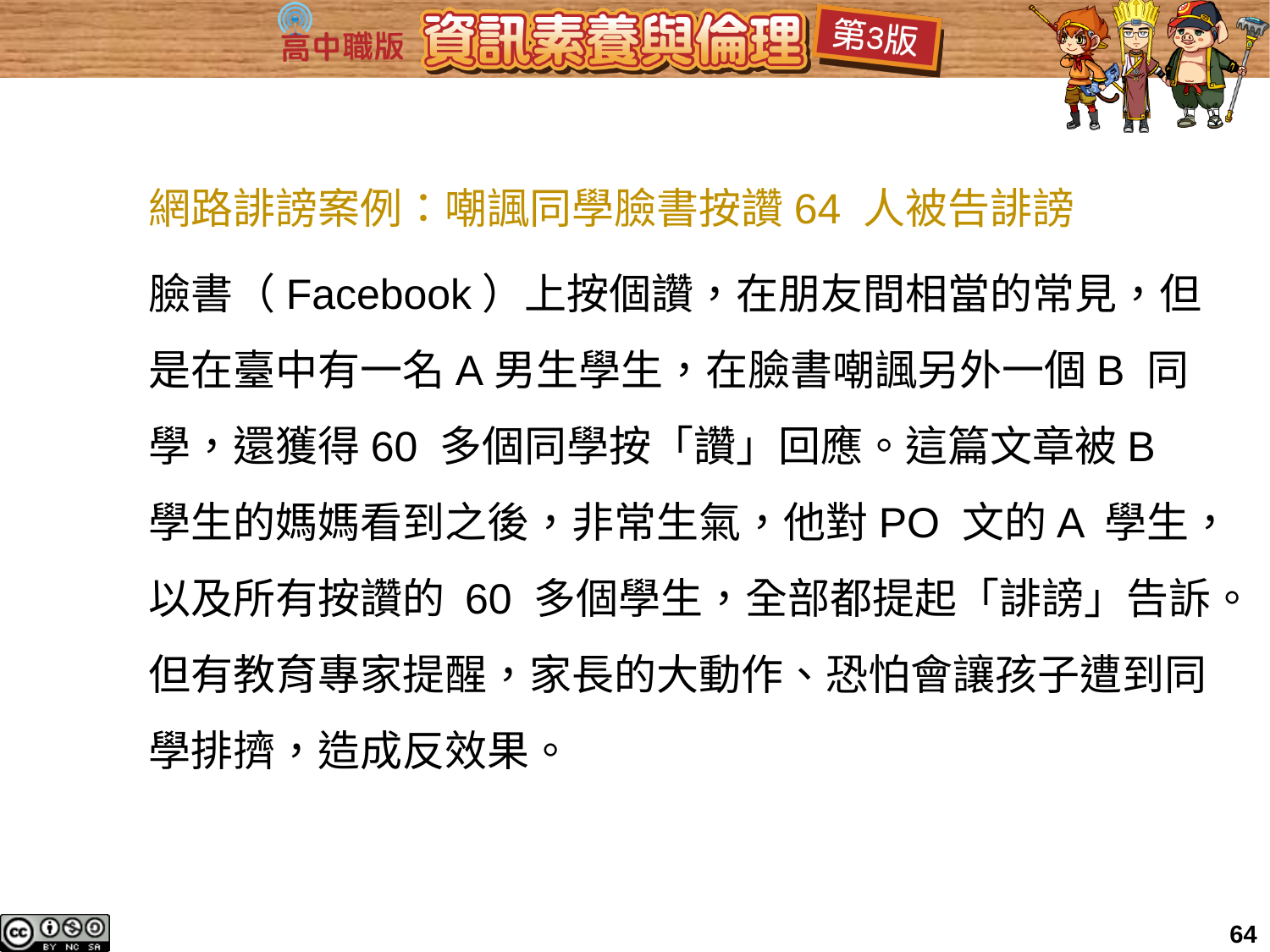

網路誹謗案例：嘲諷同學臉書按讚64 人被告誹謗
臉書（Facebook）上按個讚，在朋友間相當的常見，但是在臺中有一名A男生學生，在臉書嘲諷另外一個B 同學，還獲得60 多個同學按「讚」回應。這篇文章被B 學生的媽媽看到之後，非常生氣，他對PO 文的A 學生，以及所有按讚的 60 多個學生，全部都提起「誹謗」告訴。但有教育專家提醒，家長的大動作、恐怕會讓孩子遭到同學排擠，造成反效果。
64